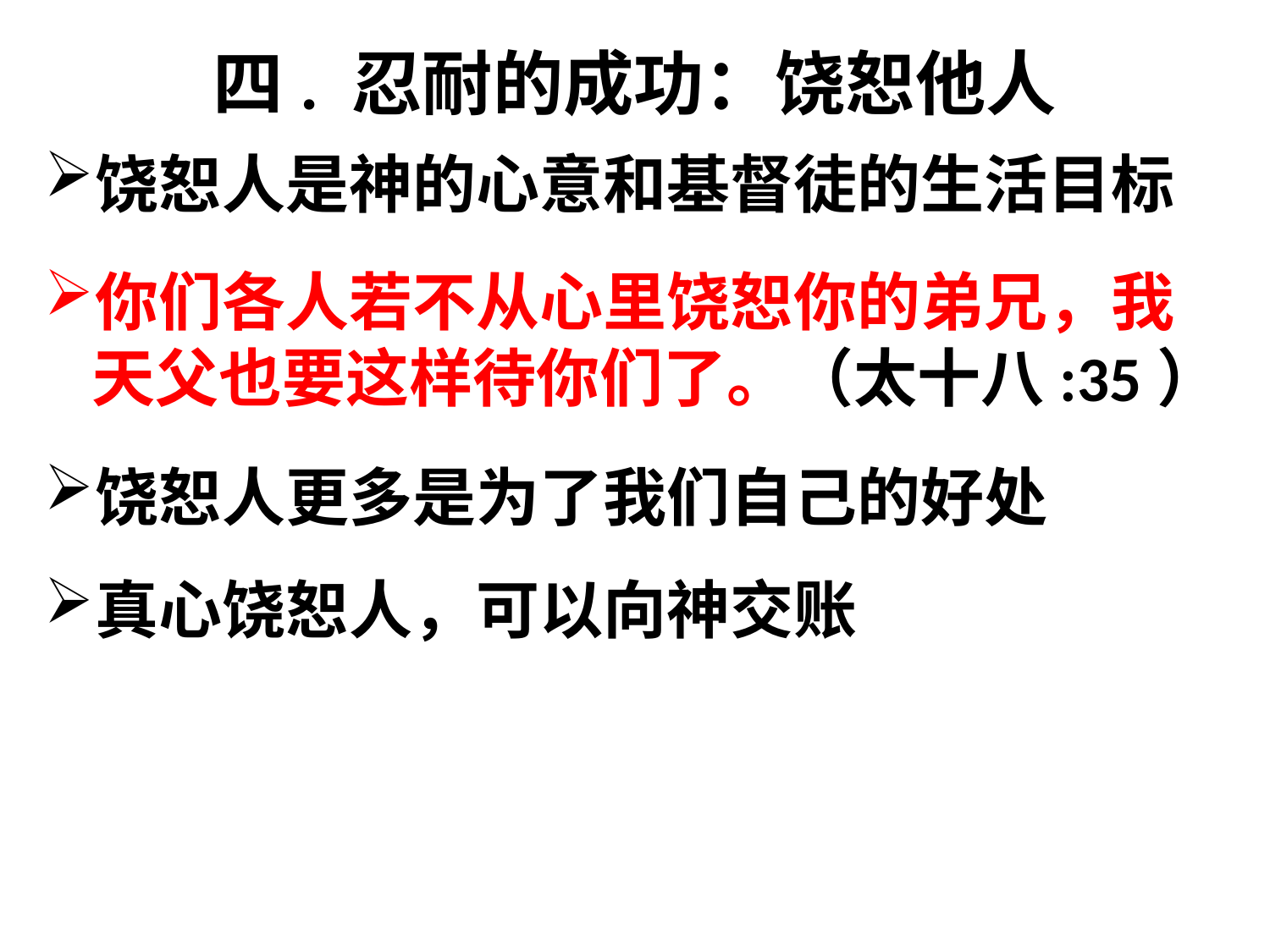

# 四. 忍耐的成功：饶恕他人
饶恕人是神的心意和基督徒的生活目标

你们各人若不从心里饶恕你的弟兄，我天父也要这样待你们了。（太十八:35）

饶恕人更多是为了我们自己的好处

真心饶恕人，可以向神交账